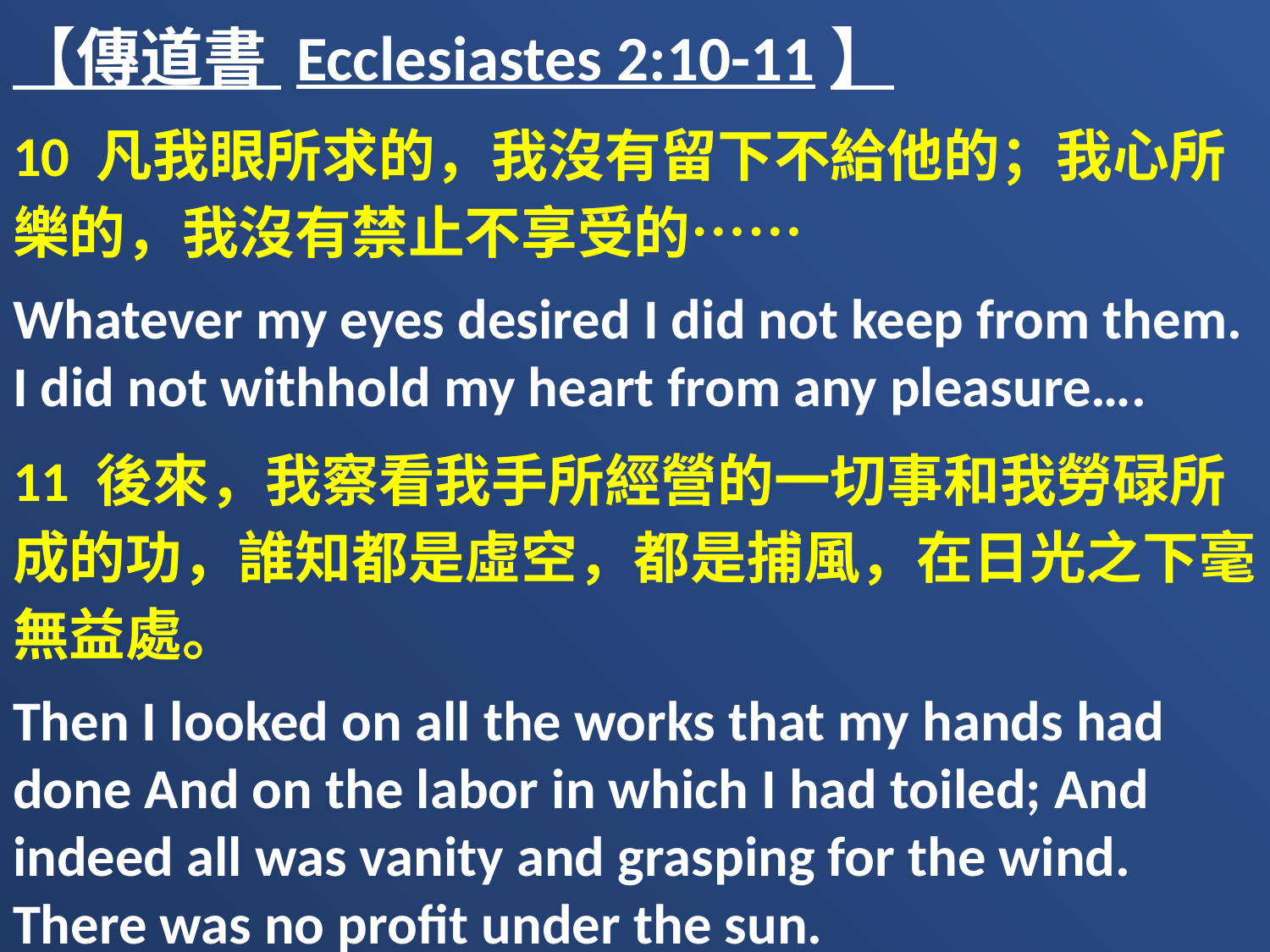

【傳道書 Ecclesiastes 2:10-11】
10 凡我眼所求的，我沒有留下不給他的；我心所樂的，我沒有禁止不享受的……
Whatever my eyes desired I did not keep from them. I did not withhold my heart from any pleasure….
11 後來，我察看我手所經營的一切事和我勞碌所成的功，誰知都是虛空，都是捕風，在日光之下毫無益處。
Then I looked on all the works that my hands had done And on the labor in which I had toiled; And indeed all was vanity and grasping for the wind. There was no profit under the sun.